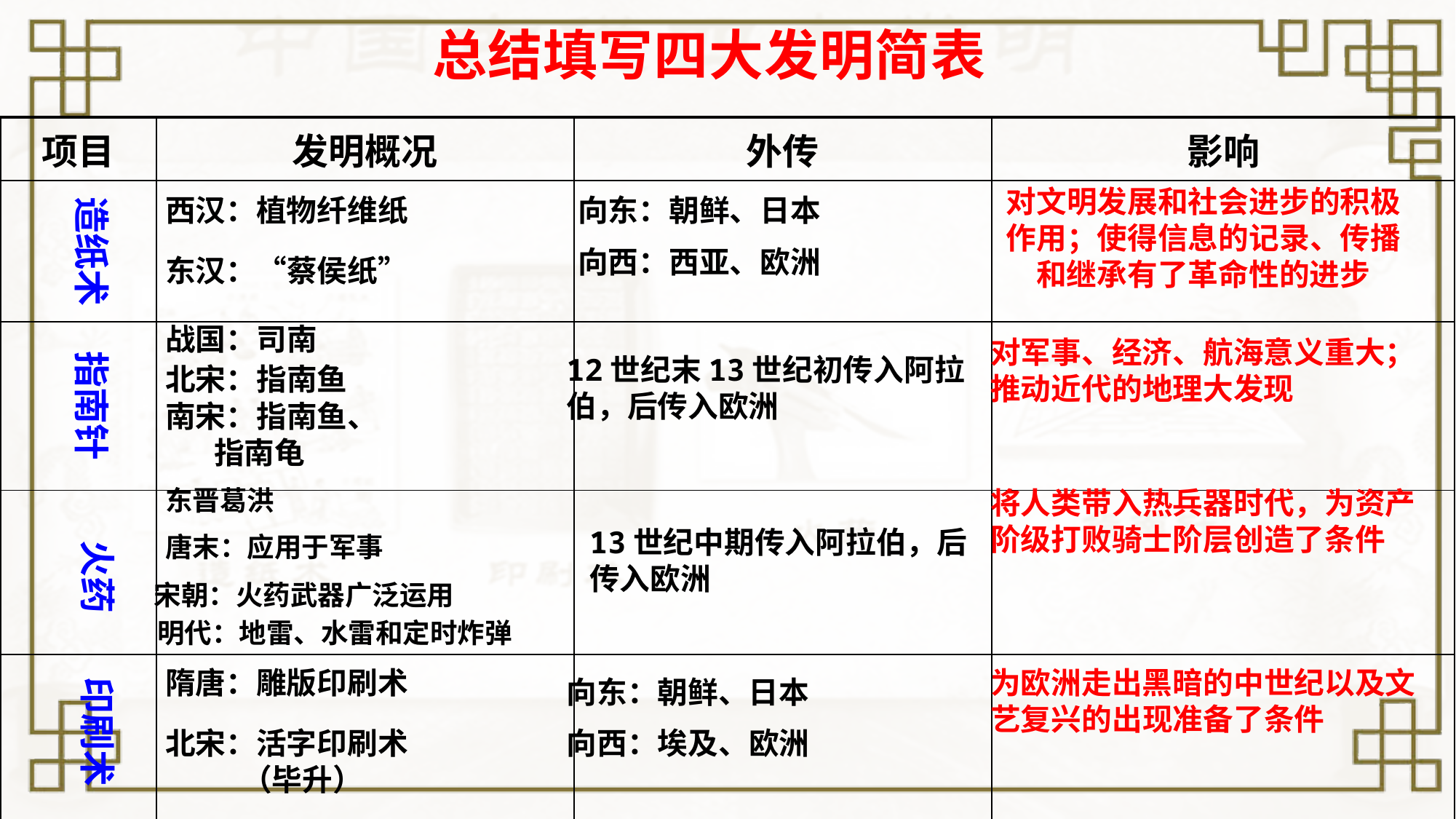

# 总结填写四大发明简表
| 项目 | 发明概况 | 外传 | 影响 |
| --- | --- | --- | --- |
|  |  |  |  |
|  |  |  |  |
|  |  |  |  |
|  |  |  |  |
对文明发展和社会进步的积极作用；使得信息的记录、传播和继承有了革命性的进步
造纸术
西汉：植物纤维纸
向东：朝鲜、日本
向西：西亚、欧洲
东汉：“蔡侯纸”
战国：司南
对军事、经济、航海意义重大；推动近代的地理大发现
指南针
12世纪末13世纪初传入阿拉伯，后传入欧洲
北宋：指南鱼
南宋：指南鱼、
      指南龟
东晋葛洪
唐末：应用于军事
将人类带入热兵器时代，为资产阶级打败骑士阶层创造了条件
火药
13世纪中期传入阿拉伯，后传入欧洲
宋朝：火药武器广泛运用
明代：地雷、水雷和定时炸弹
印刷术
隋唐：雕版印刷术
为欧洲走出黑暗的中世纪以及文艺复兴的出现准备了条件
向东：朝鲜、日本
向西：埃及、欧洲
北宋：活字印刷术
          （毕升）